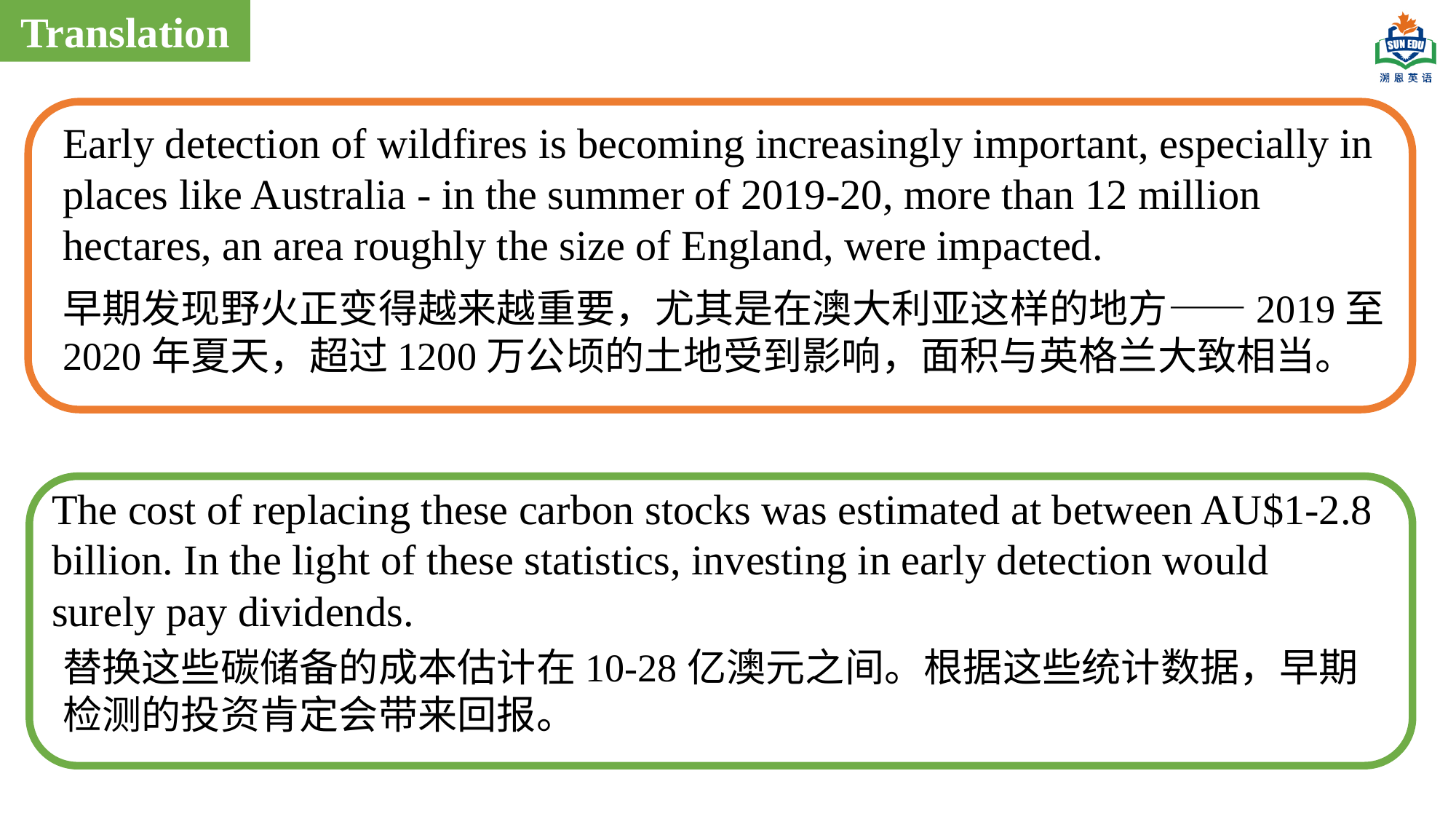

Translation

Early detection of wildfires is becoming increasingly important, especially in places like Australia - in the summer of 2019-20, more than 12 million hectares, an area roughly the size of England, were impacted.
早期发现野火正变得越来越重要，尤其是在澳大利亚这样的地方——2019至 2020年夏天，超过1200万公顷的土地受到影响，面积与英格兰大致相当。

The cost of replacing these carbon stocks was estimated at between AU$1-2.8 billion. In the light of these statistics, investing in early detection would surely pay dividends.
替换这些碳储备的成本估计在10-28亿澳元之间。根据这些统计数据，早期检测的投资肯定会带来回报。